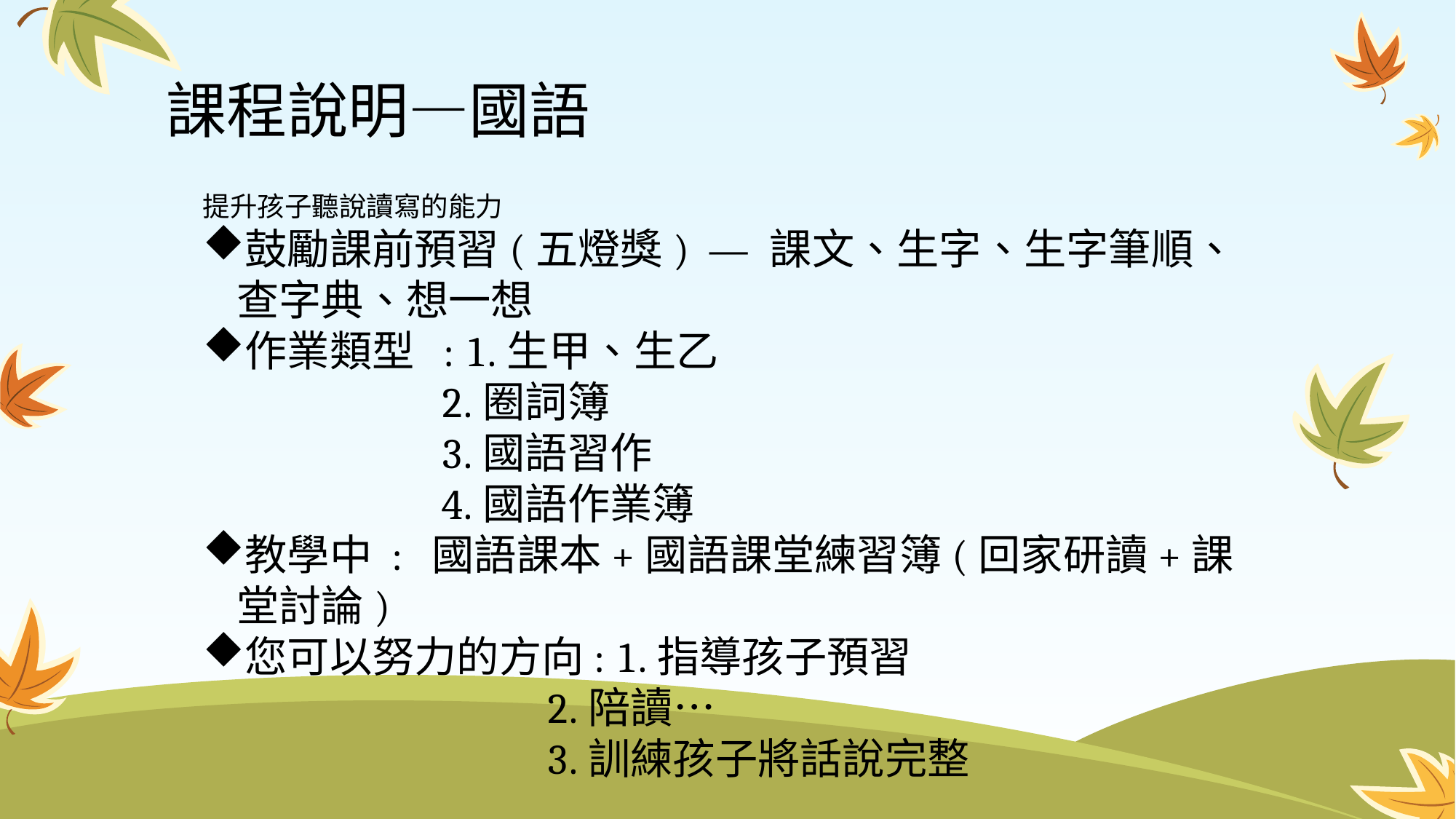

課程說明—國語

提升孩子聽說讀寫的能力
鼓勵課前預習(五燈獎)  — 課文、生字、生字筆順、查字典、想一想
作業類型  : 1.生甲、生乙
        2.圈詞簿
        3.國語習作
        4.國語作業簿
教學中 :  國語課本+國語課堂練習簿(回家研讀+課堂討論)
您可以努力的方向: 1.指導孩子預習
                                     2.陪讀…
                                     3.訓練孩子將話說完整